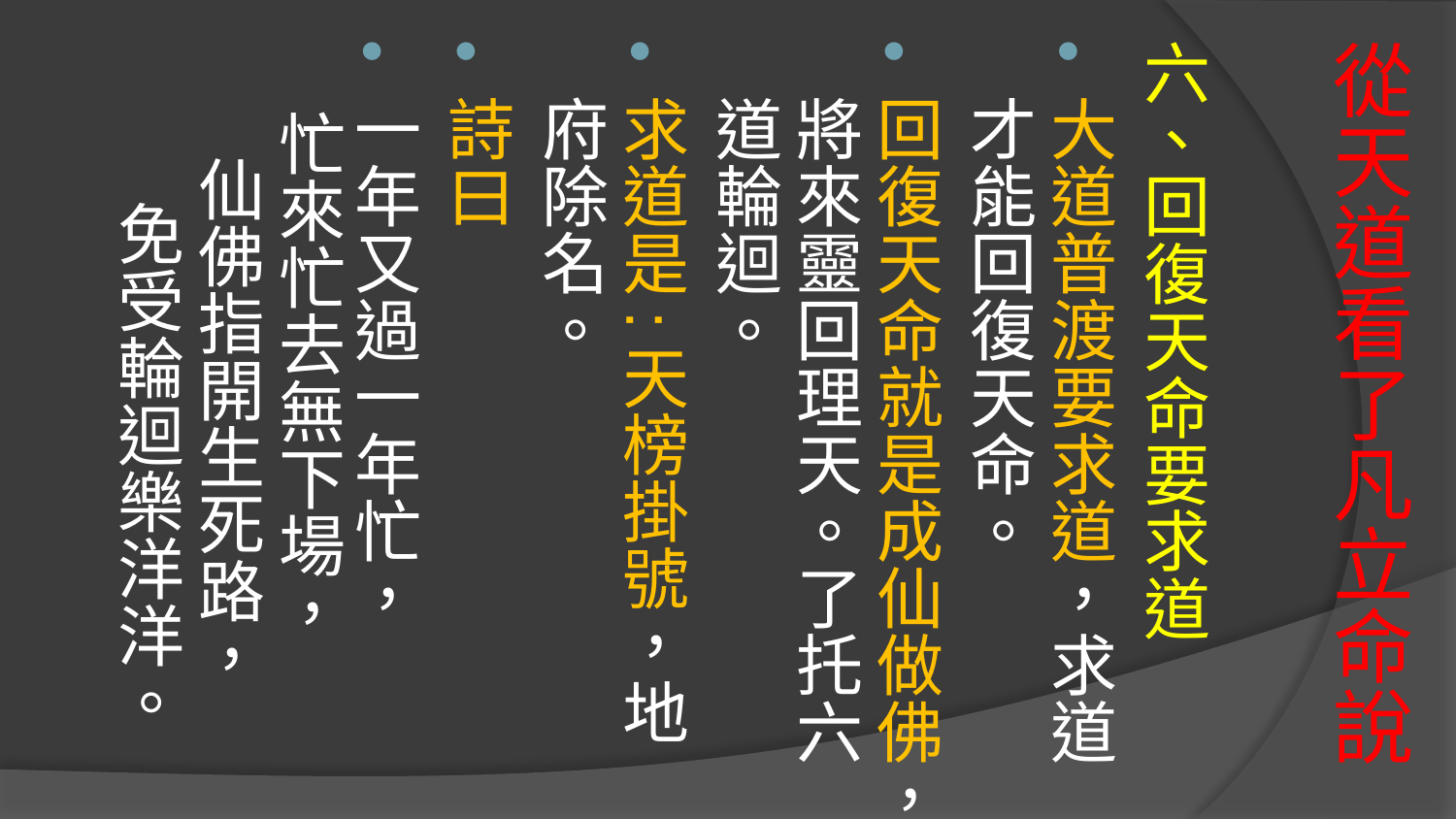

六、回復天命要求道
大道普渡要求道，求道才能回復天命。
回復天命就是成仙做佛，將來靈回理天。了托六道輪迴。
求道是:天榜掛號，地府除名。
詩曰
一年又過一年忙，            忙來忙去無下場，              仙佛指開生死路，              免受輪迴樂洋洋。
# 從天道看了凡立命說